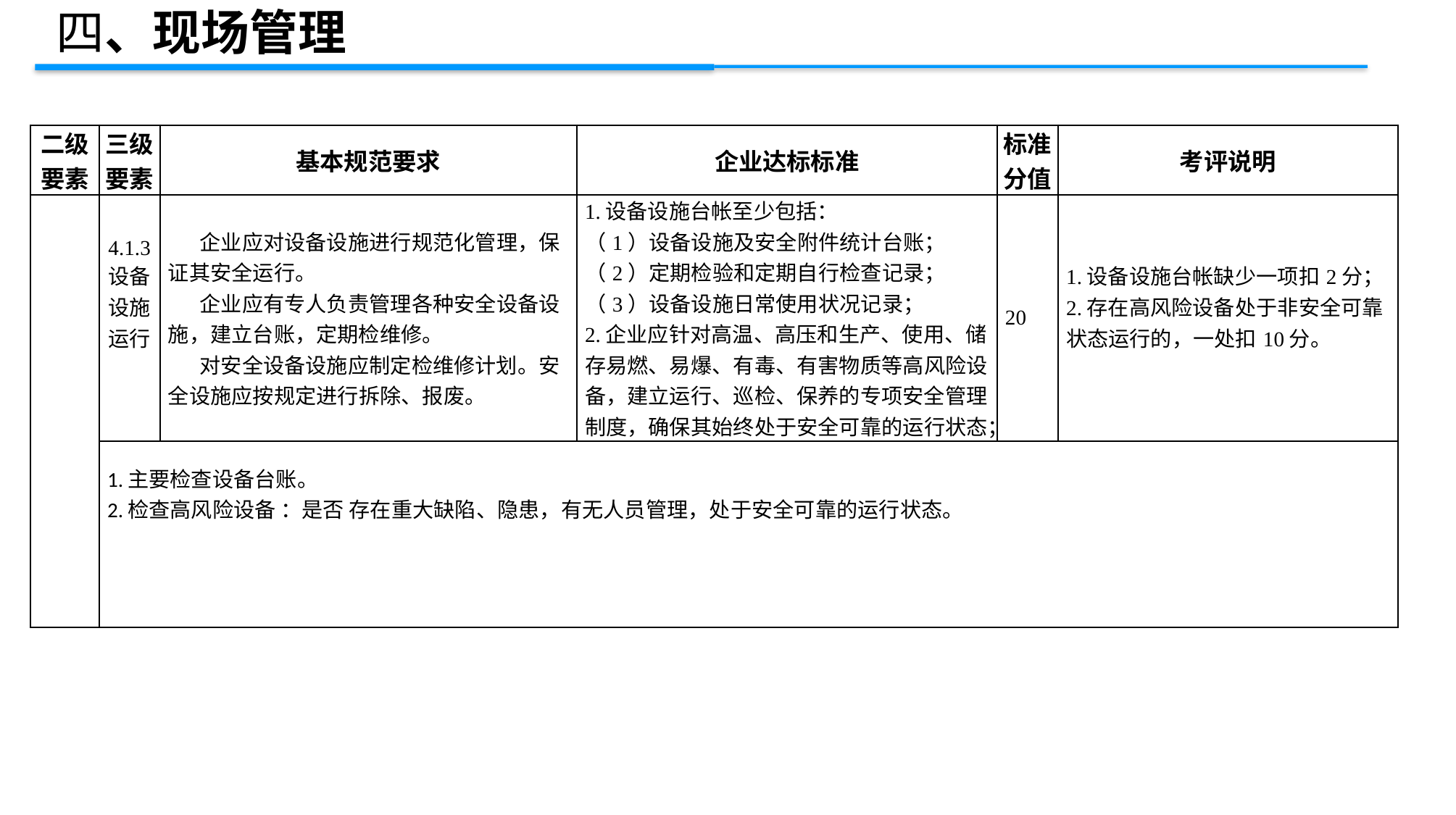

四、现场管理

| 二级 要素 | 三级 要素 | 基本规范要求 | 企业达标标准 | 标准 分值 | 考评说明 |
| --- | --- | --- | --- | --- | --- |
|  | 4.1.3 设备设施运行 | 企业应对设备设施进行规范化管理，保证其安全运行。 企业应有专人负责管理各种安全设备设施，建立台账，定期检维修。 对安全设备设施应制定检维修计划。安全设施应按规定进行拆除、报废。 | 1.设备设施台帐至少包括： （1）设备设施及安全附件统计台账； （2）定期检验和定期自行检查记录； （3）设备设施日常使用状况记录； 2.企业应针对高温、高压和生产、使用、储存易燃、易爆、有毒、有害物质等高风险设备，建立运行、巡检、保养的专项安全管理制度，确保其始终处于安全可靠的运行状态； | 20 | 1.设备设施台帐缺少一项扣2分； 2.存在高风险设备处于非安全可靠状态运行的，一处扣10分。 |
|  | 1.主要检查设备台账。 2.检查高风险设备 ：是否 存在重大缺陷、隐患，有无人员管理，处于安全可靠的运行状态。 |  |  |  |  |